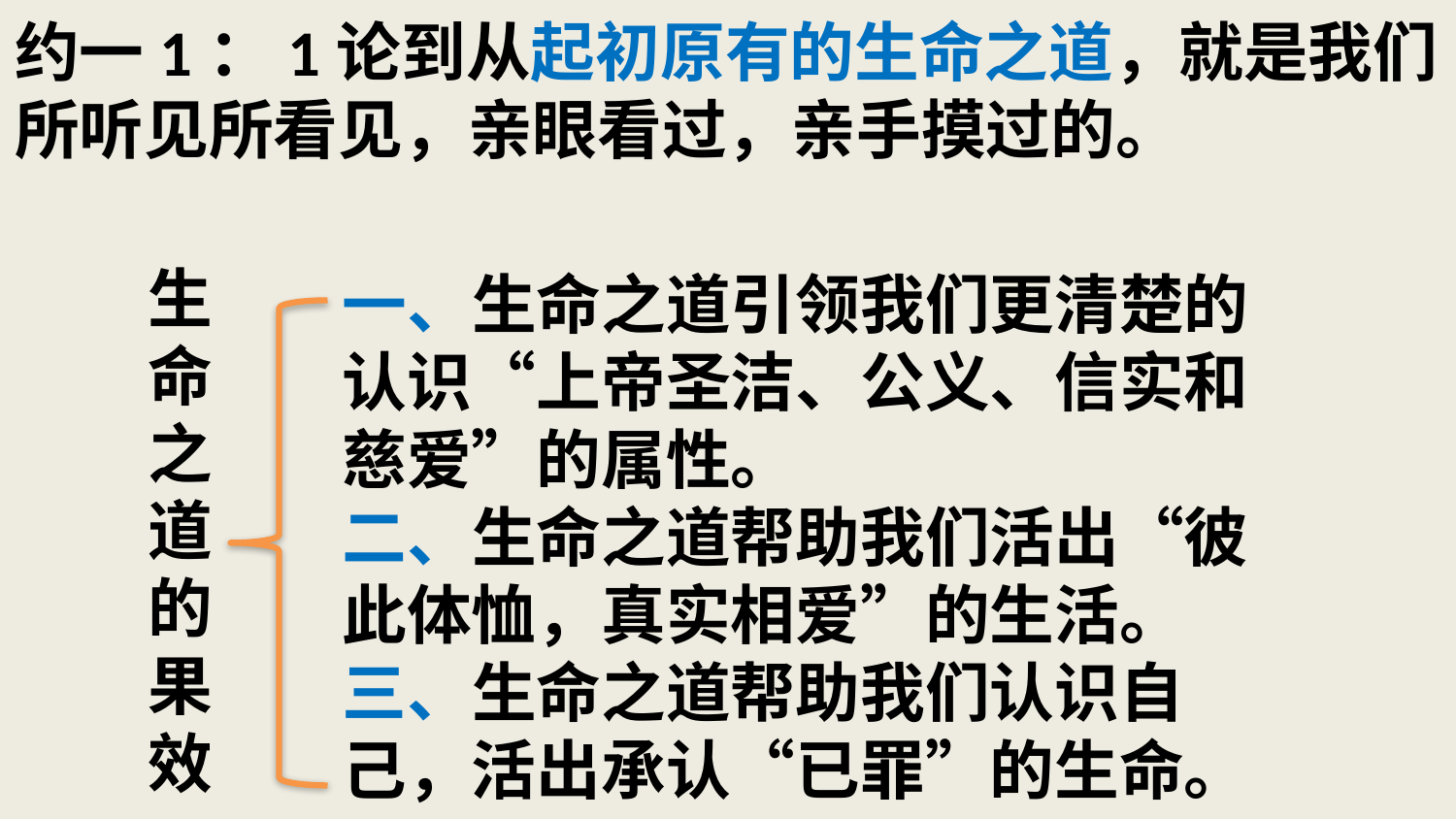

# 约一1：1论到从起初原有的生命之道，就是我们所听见所看见，亲眼看过，亲手摸过的。

生命之道的果效
一、生命之道引领我们更清楚的认识“上帝圣洁、公义、信实和慈爱”的属性。
二、生命之道帮助我们活出“彼此体恤，真实相爱”的生活。
三、生命之道帮助我们认识自己，活出承认“已罪”的生命。